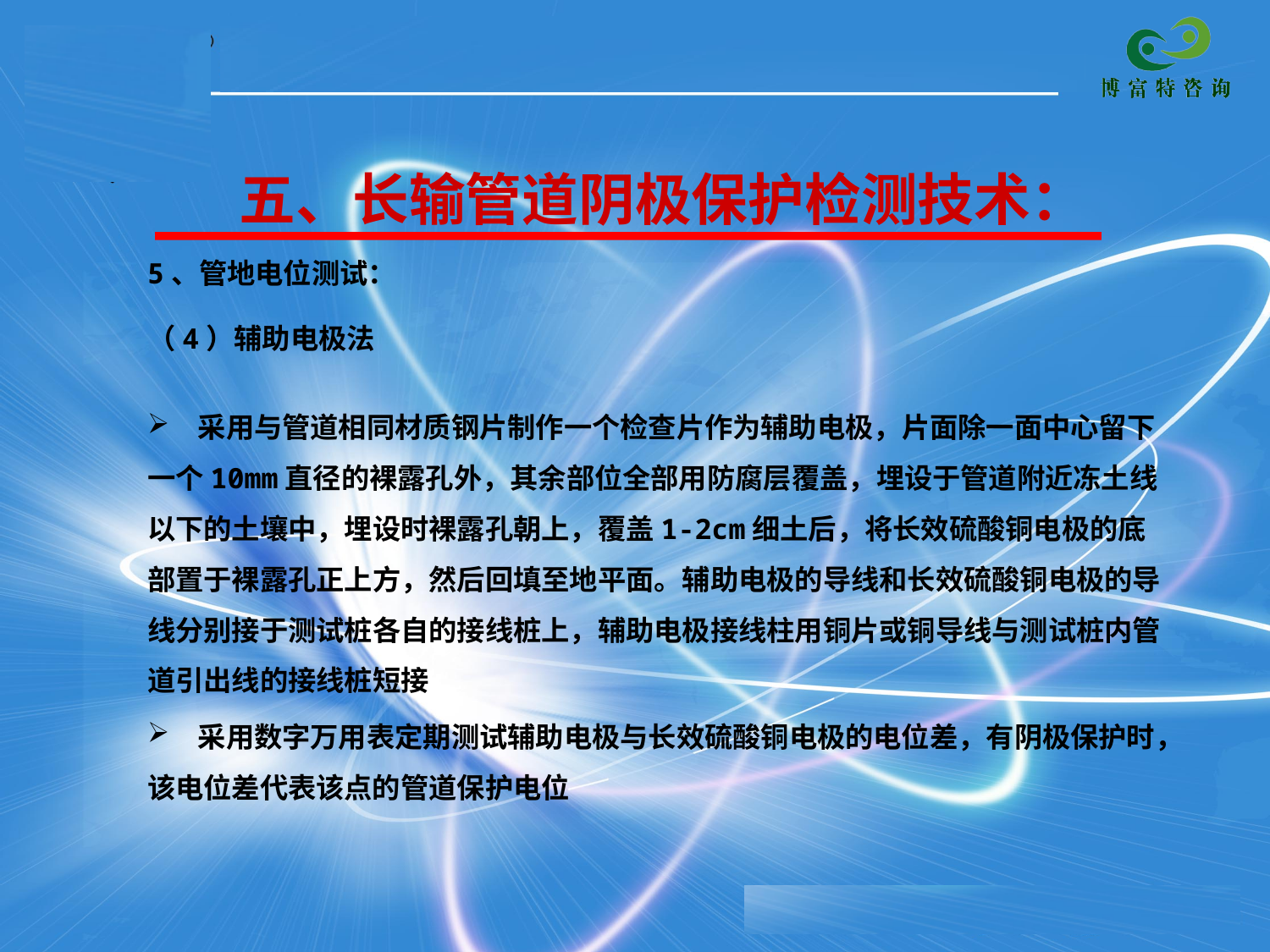

# 五、长输管道阴极保护检测技术：

5、管地电位测试：

（4）辅助电极法

　采用与管道相同材质钢片制作一个检查片作为辅助电极，片面除一面中心留下一个10mm直径的裸露孔外，其余部位全部用防腐层覆盖，埋设于管道附近冻土线以下的土壤中，埋设时裸露孔朝上，覆盖1-2cm细土后，将长效硫酸铜电极的底部置于裸露孔正上方，然后回填至地平面。辅助电极的导线和长效硫酸铜电极的导线分别接于测试桩各自的接线桩上，辅助电极接线柱用铜片或铜导线与测试桩内管道引出线的接线桩短接
　采用数字万用表定期测试辅助电极与长效硫酸铜电极的电位差，有阴极保护时，该电位差代表该点的管道保护电位